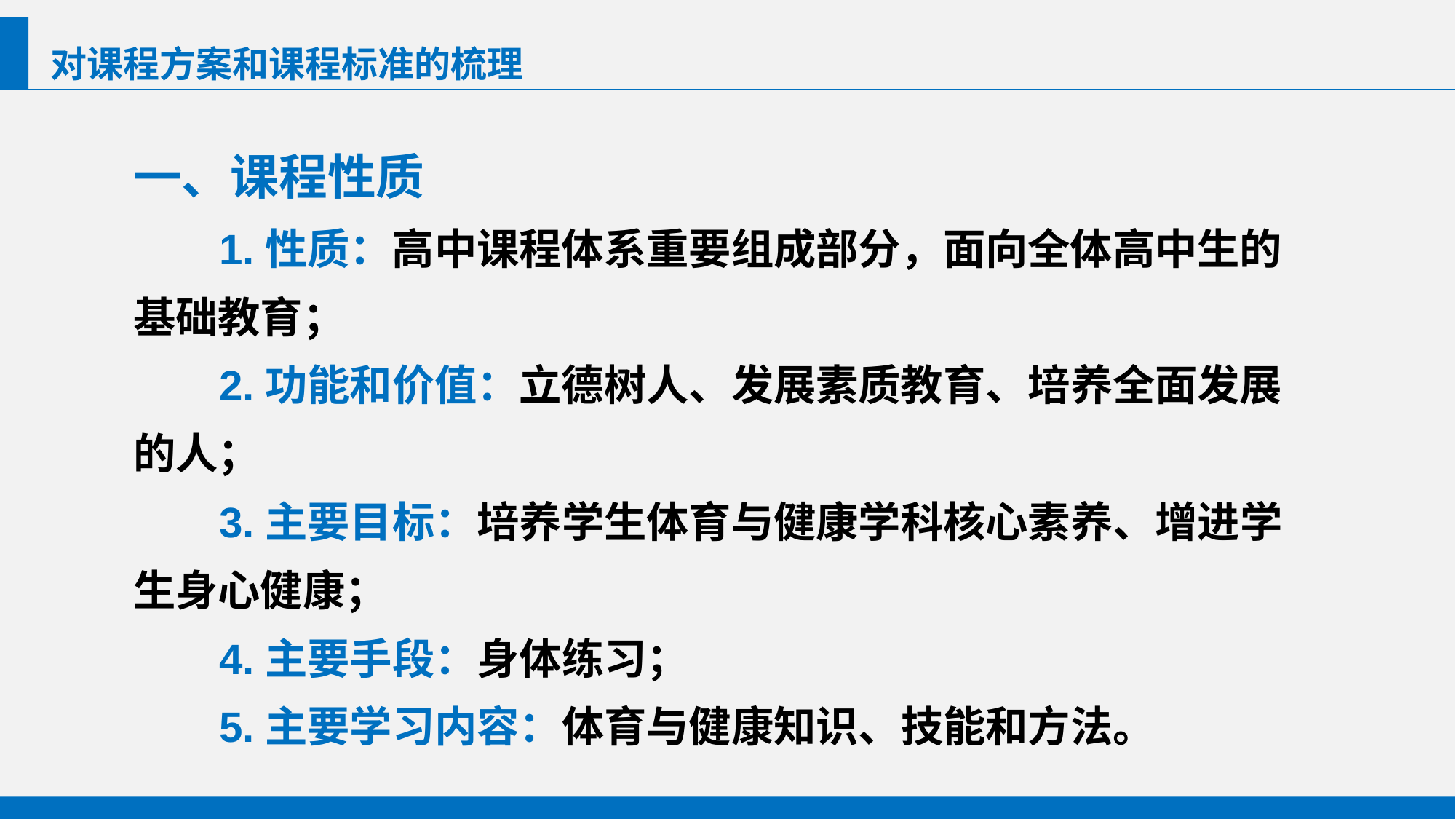

对课程方案和课程标准的梳理
一、课程性质
1.性质：高中课程体系重要组成部分，面向全体高中生的基础教育；
2.功能和价值：立德树人、发展素质教育、培养全面发展的人；
3.主要目标：培养学生体育与健康学科核心素养、增进学生身心健康；
4.主要手段：身体练习；
5.主要学习内容：体育与健康知识、技能和方法。